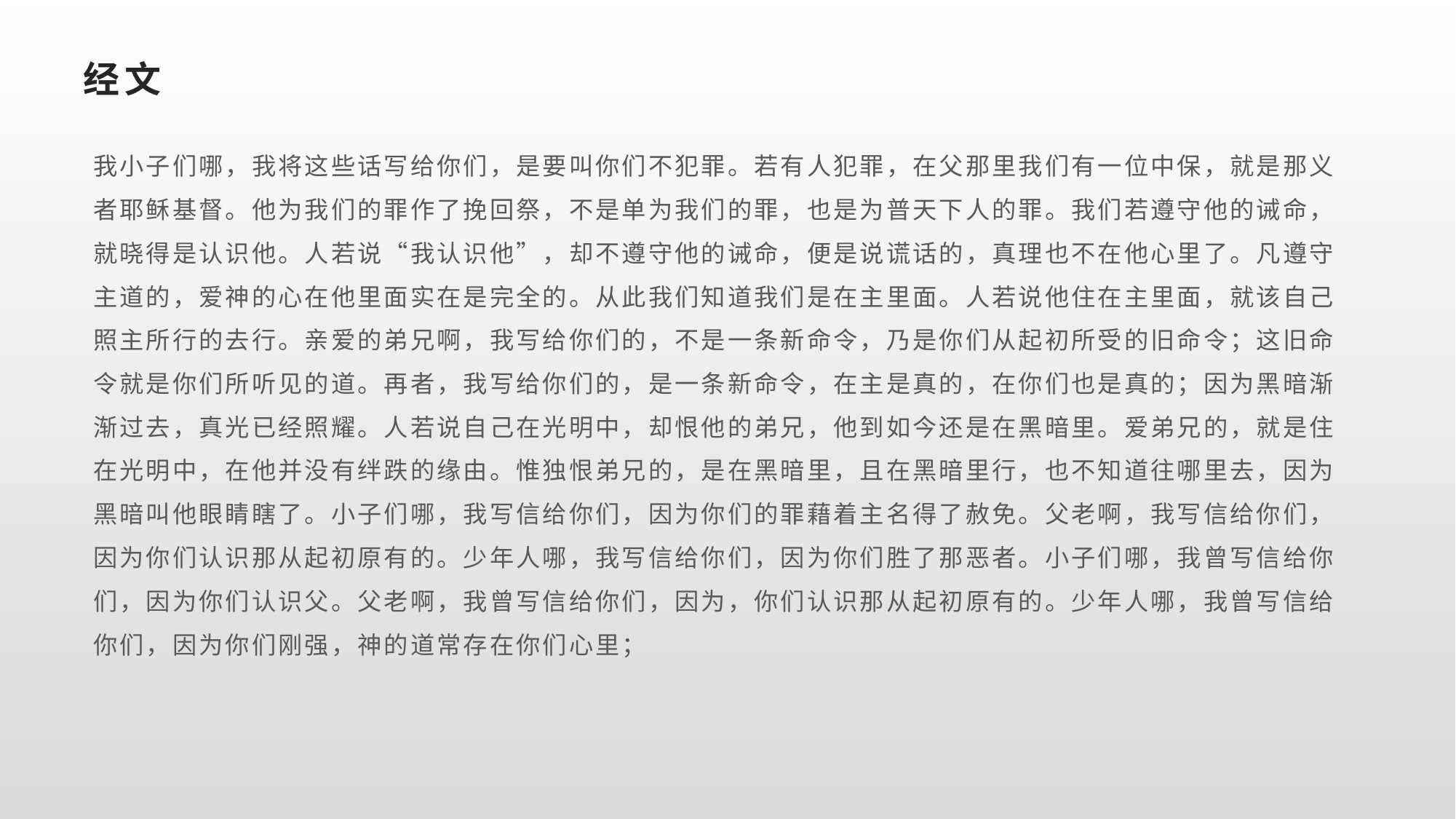

# 经文
我小子们哪，我将这些话写给你们，是要叫你们不犯罪。若有人犯罪，在父那里我们有一位中保，就是那义者耶稣基督。他为我们的罪作了挽回祭，不是单为我们的罪，也是为普天下人的罪。我们若遵守他的诫命，就晓得是认识他。人若说“我认识他”，却不遵守他的诫命，便是说谎话的，真理也不在他心里了。凡遵守主道的，爱神的心在他里面实在是完全的。从此我们知道我们是在主里面。人若说他住在主里面，就该自己照主所行的去行。亲爱的弟兄啊，我写给你们的，不是一条新命令，乃是你们从起初所受的旧命令；这旧命令就是你们所听见的道。再者，我写给你们的，是一条新命令，在主是真的，在你们也是真的；因为黑暗渐渐过去，真光已经照耀。人若说自己在光明中，却恨他的弟兄，他到如今还是在黑暗里。爱弟兄的，就是住在光明中，在他并没有绊跌的缘由。惟独恨弟兄的，是在黑暗里，且在黑暗里行，也不知道往哪里去，因为黑暗叫他眼睛瞎了。小子们哪，我写信给你们，因为你们的罪藉着主名得了赦免。父老啊，我写信给你们，因为你们认识那从起初原有的。少年人哪，我写信给你们，因为你们胜了那恶者。小子们哪，我曾写信给你们，因为你们认识父。父老啊，我曾写信给你们，因为，你们认识那从起初原有的。少年人哪，我曾写信给你们，因为你们刚强，神的道常存在你们心里；